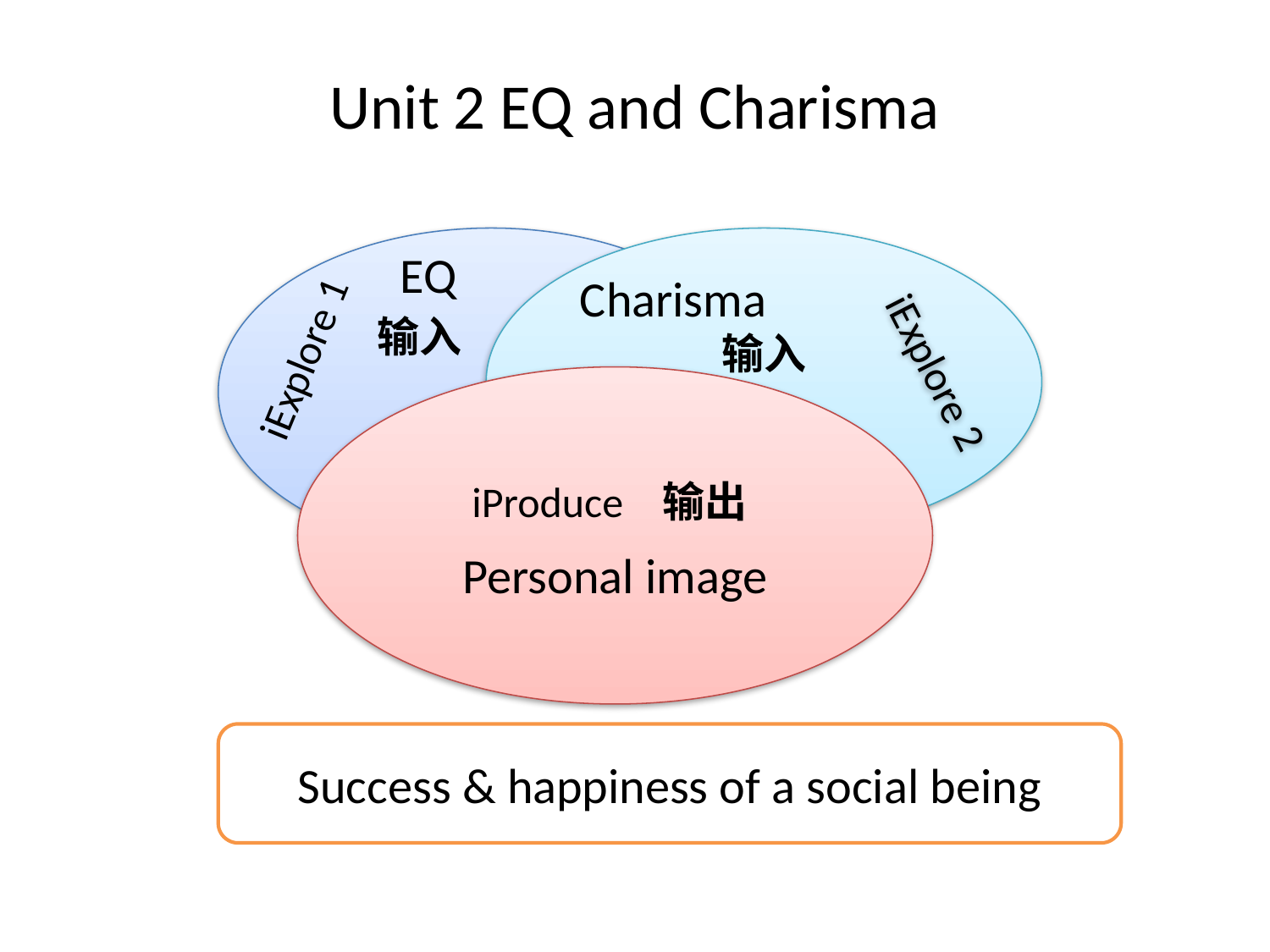

# Unit 2 EQ and Charisma

        EQ
     输入

iExplore 1
Charisma
输入

iExplore 2
iProduce   输出

Personal image
Success & happiness of a social being